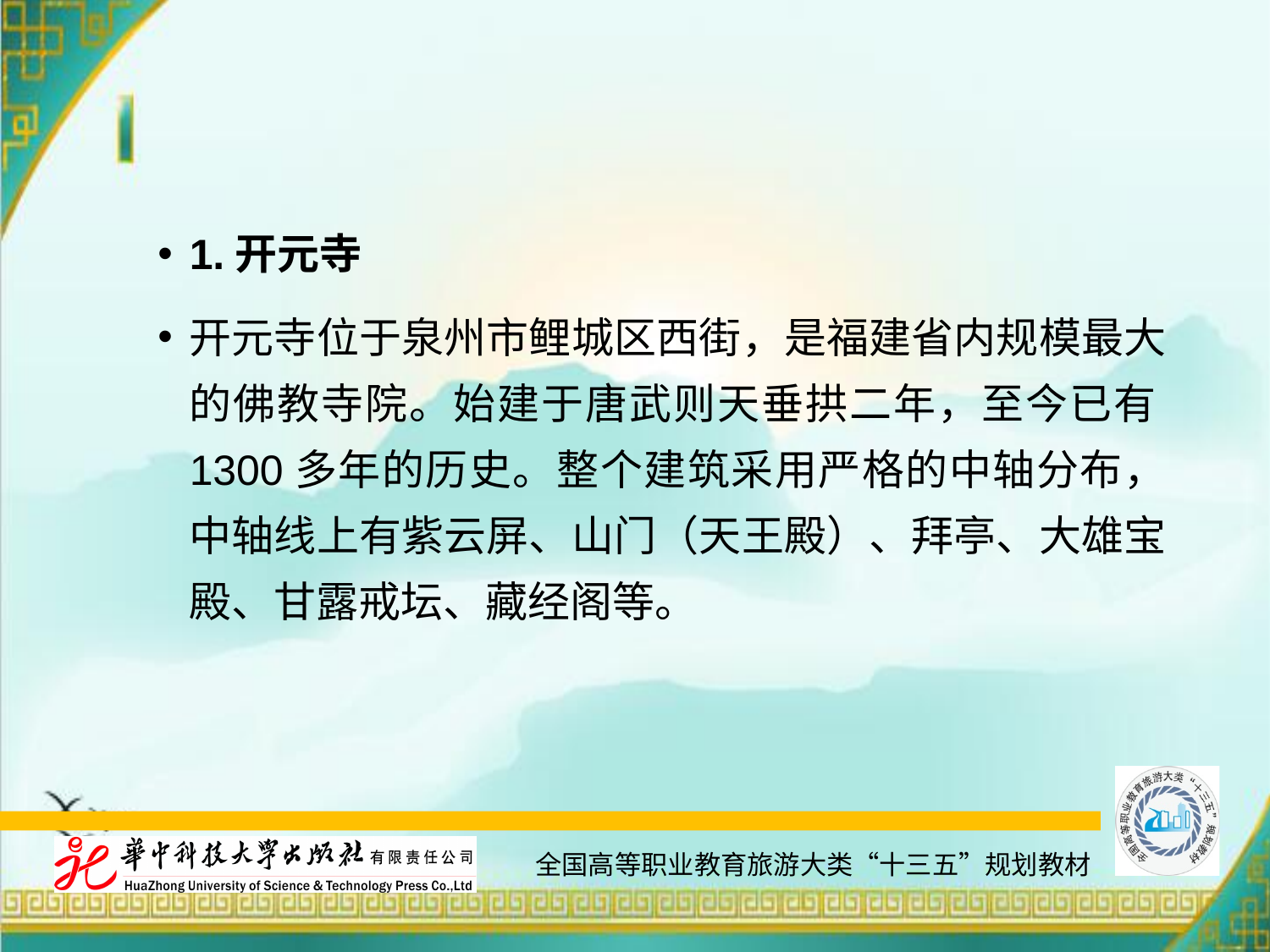

#
1.开元寺
开元寺位于泉州市鲤城区西街，是福建省内规模最大的佛教寺院。始建于唐武则天垂拱二年，至今已有1300多年的历史。整个建筑采用严格的中轴分布，中轴线上有紫云屏、山门（天王殿）、拜亭、大雄宝殿、甘露戒坛、藏经阁等。